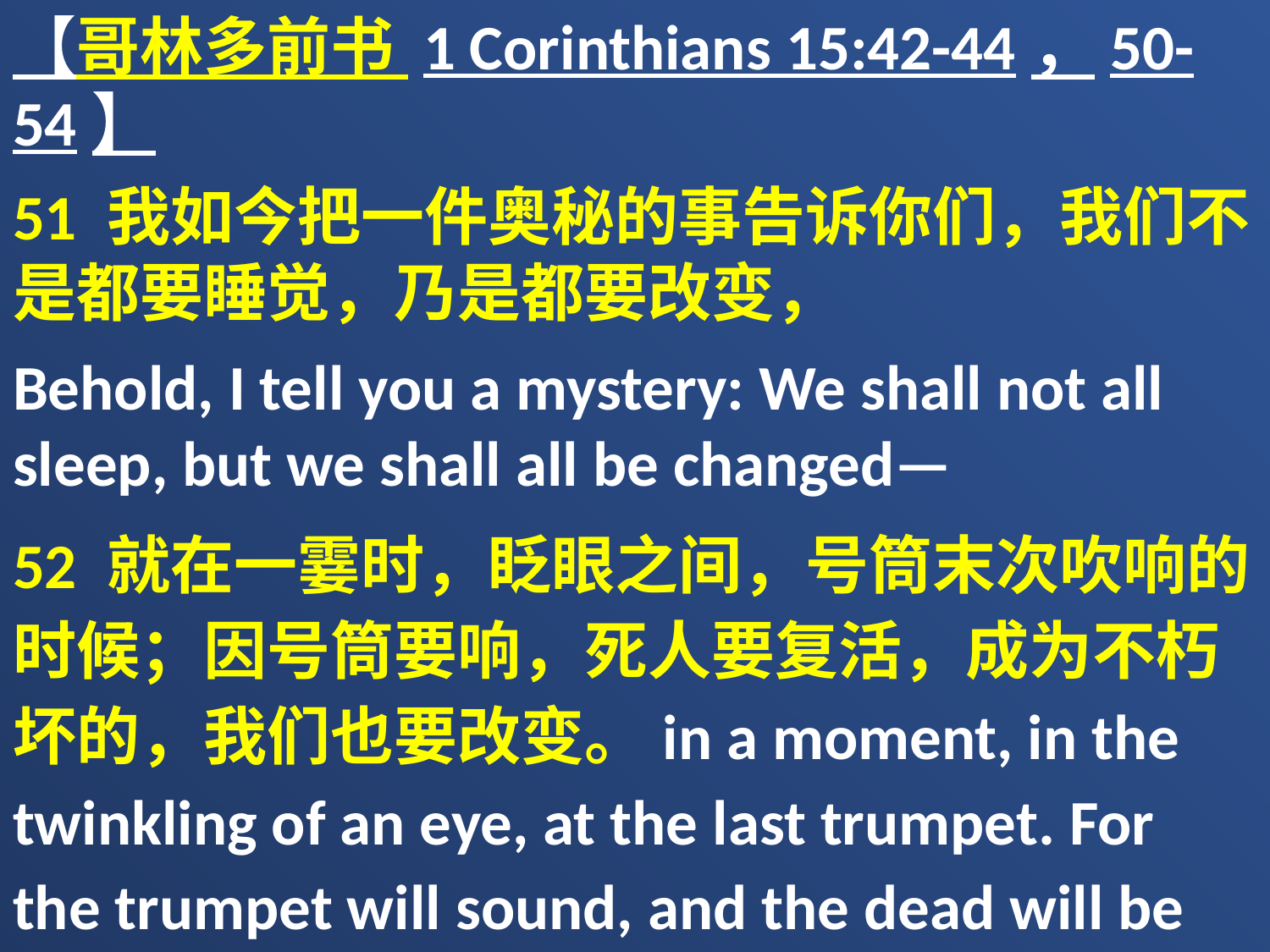

【哥林多前书 1 Corinthians 15:42-44，50-54】
51 我如今把一件奥秘的事告诉你们，我们不是都要睡觉，乃是都要改变，
Behold, I tell you a mystery: We shall not all sleep, but we shall all be changed—
52 就在一霎时，眨眼之间，号筒末次吹响的时候；因号筒要响，死人要复活，成为不朽坏的，我们也要改变。in a moment, in the twinkling of an eye, at the last trumpet. For the trumpet will sound, and the dead will be raised incorruptible, and we shall be changed.